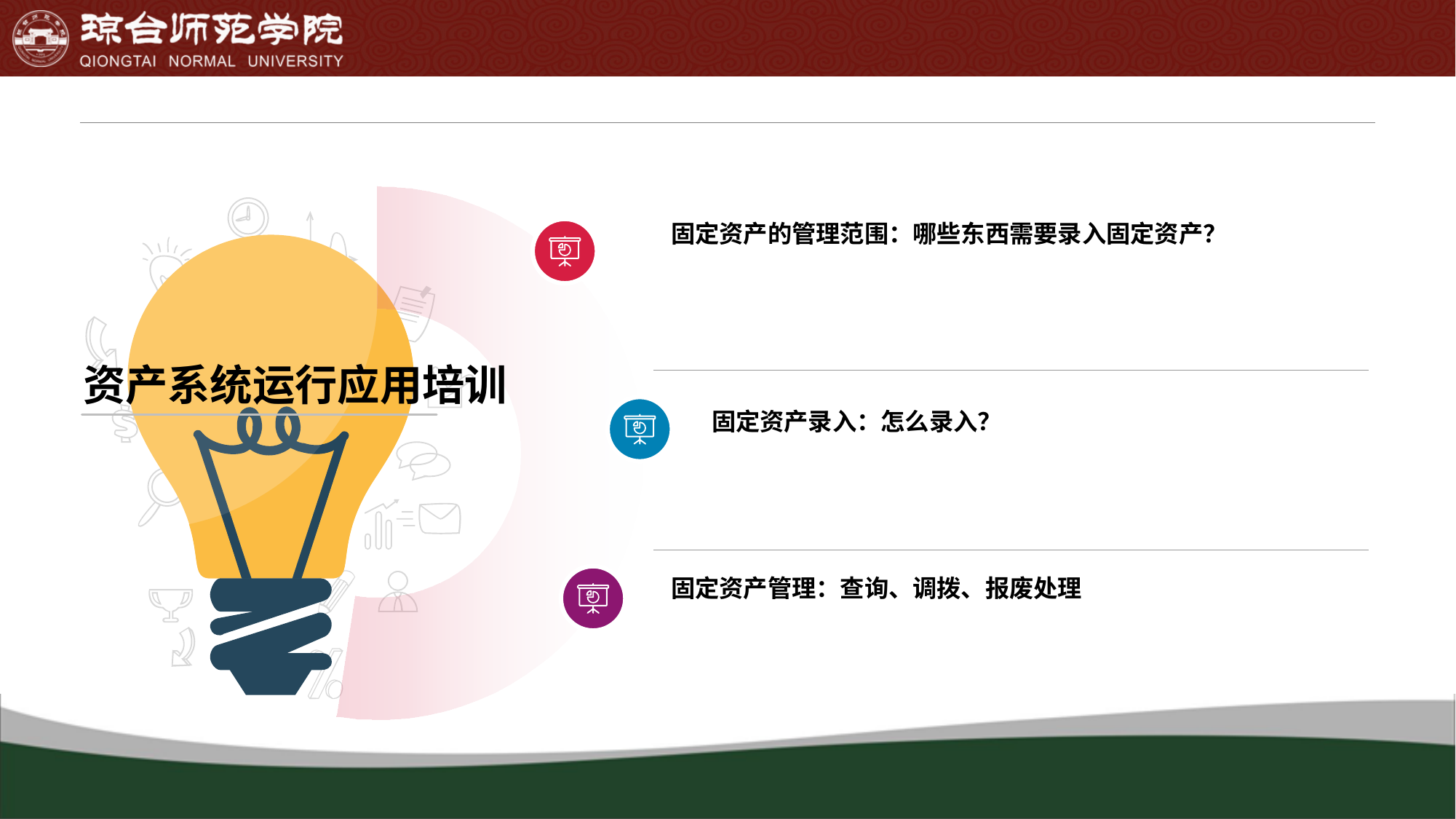

固定资产的管理范围：哪些东西需要录入固定资产？

资产系统运行应用培训
固定资产录入：怎么录入？

固定资产管理：查询、调拨、报废处理